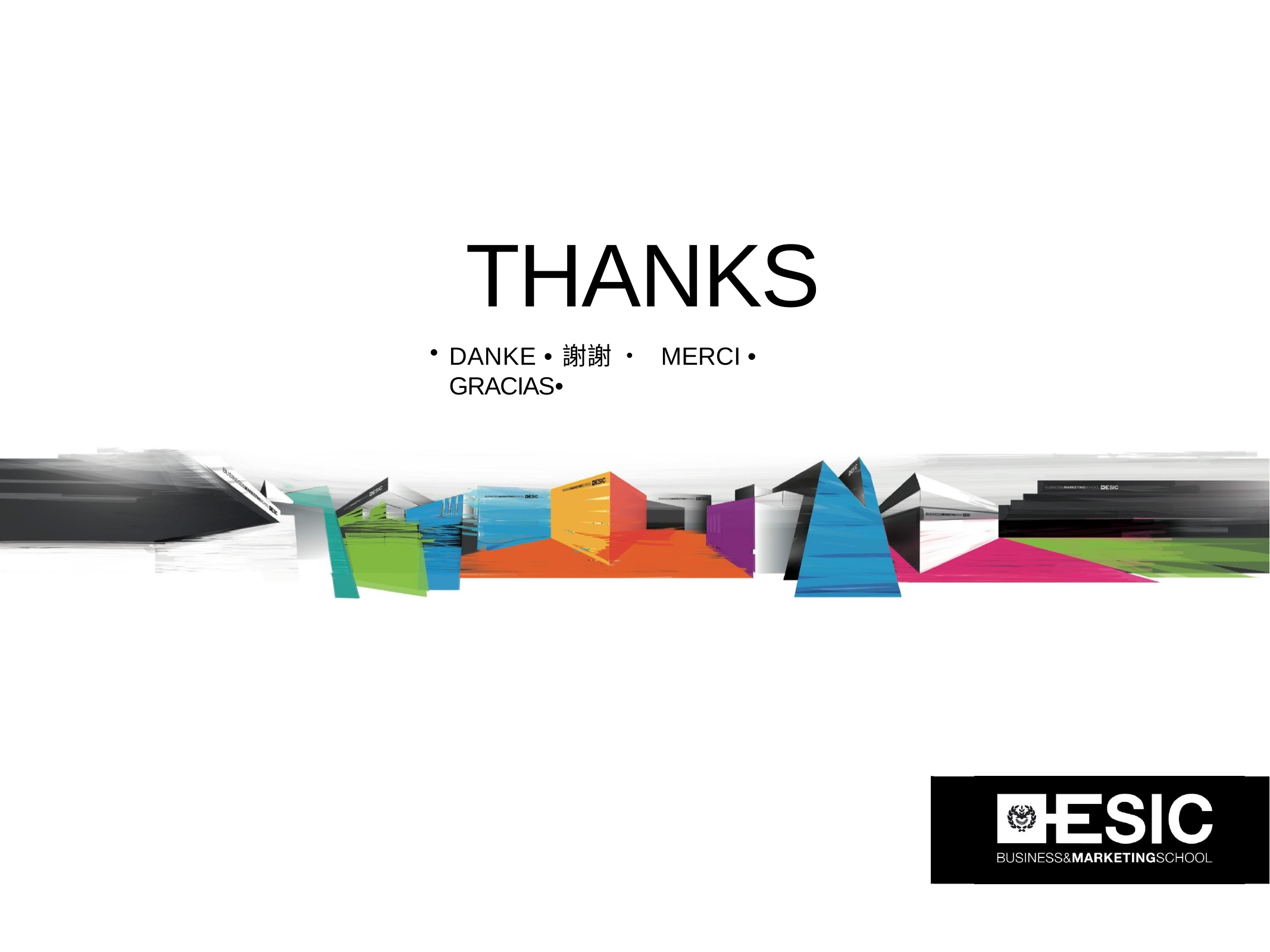

# THANKS

DANKE • 謝謝 • MERCI • GRACIAS•